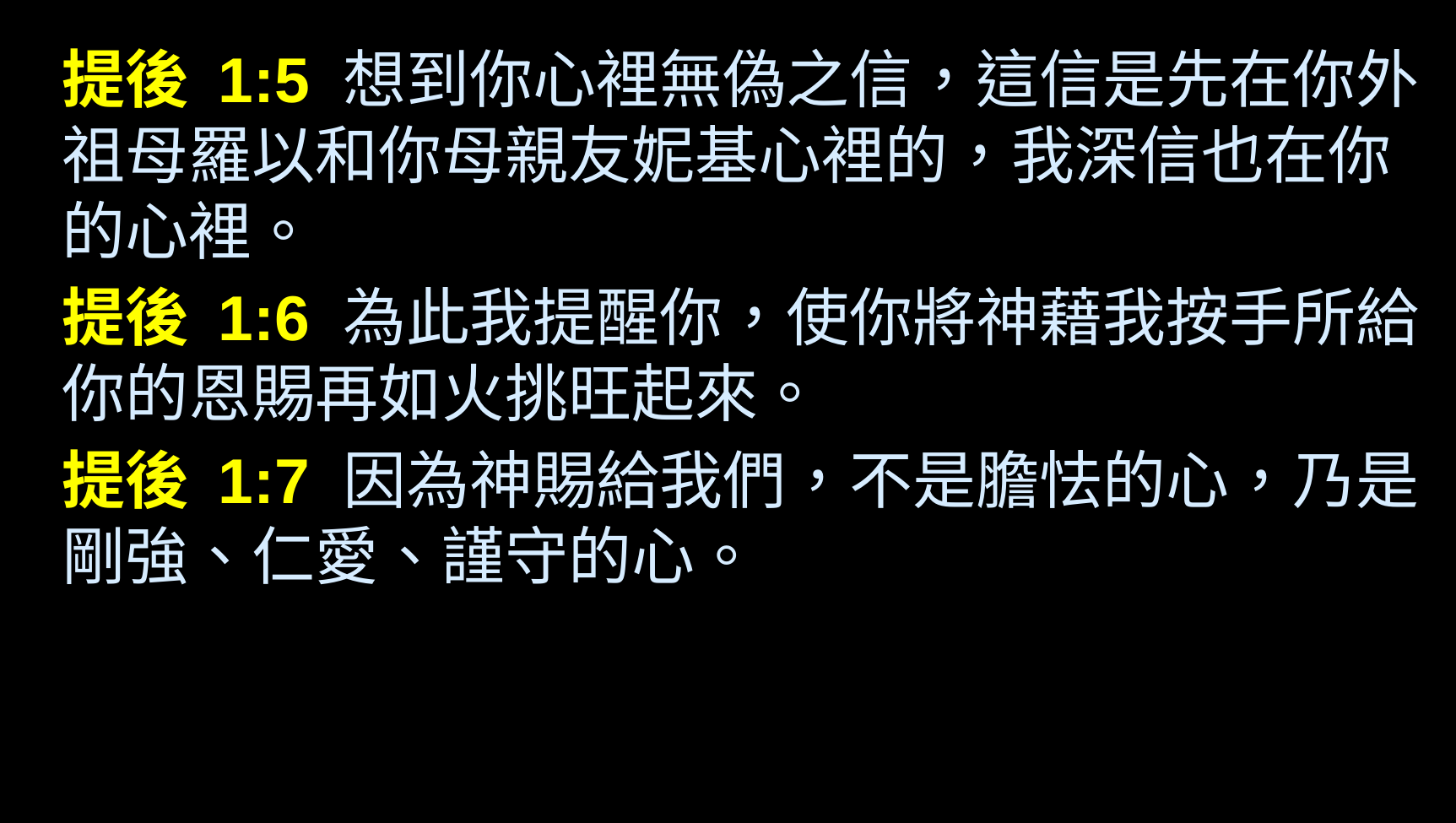

提後 1:5 想到你心裡無偽之信，這信是先在你外祖母羅以和你母親友妮基心裡的，我深信也在你的心裡。
提後 1:6 為此我提醒你，使你將神藉我按手所給你的恩賜再如火挑旺起來。
提後 1:7 因為神賜給我們，不是膽怯的心，乃是剛強、仁愛、謹守的心。